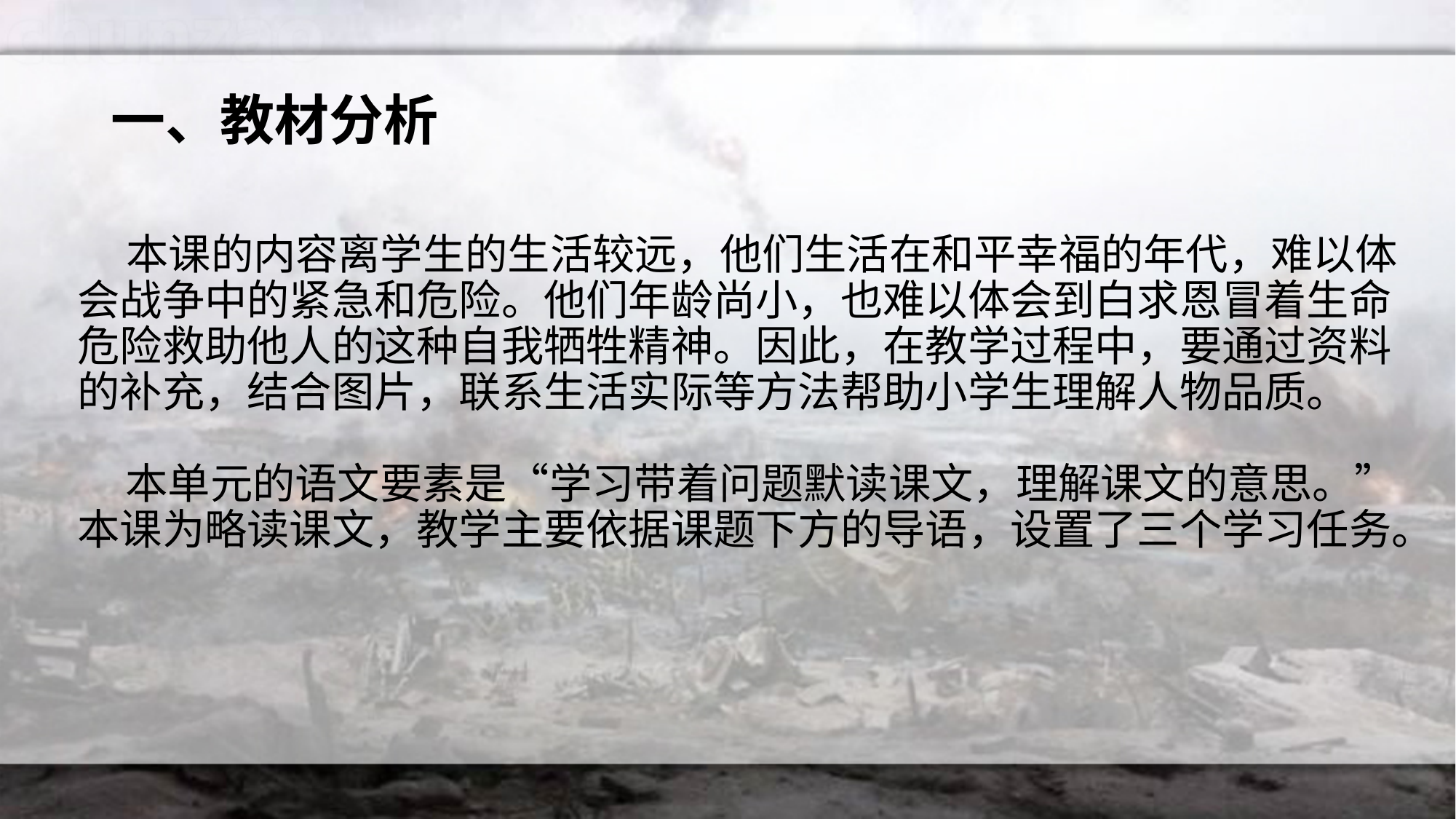

# 一、教材分析
    本课的内容离学生的生活较远，他们生活在和平幸福的年代，难以体会战争中的紧急和危险。他们年龄尚小，也难以体会到白求恩冒着生命危险救助他人的这种自我牺牲精神。因此，在教学过程中，要通过资料的补充，结合图片，联系生活实际等方法帮助小学生理解人物品质。

    本单元的语文要素是“学习带着问题默读课文，理解课文的意思。”本课为略读课文，教学主要依据课题下方的导语，设置了三个学习任务。